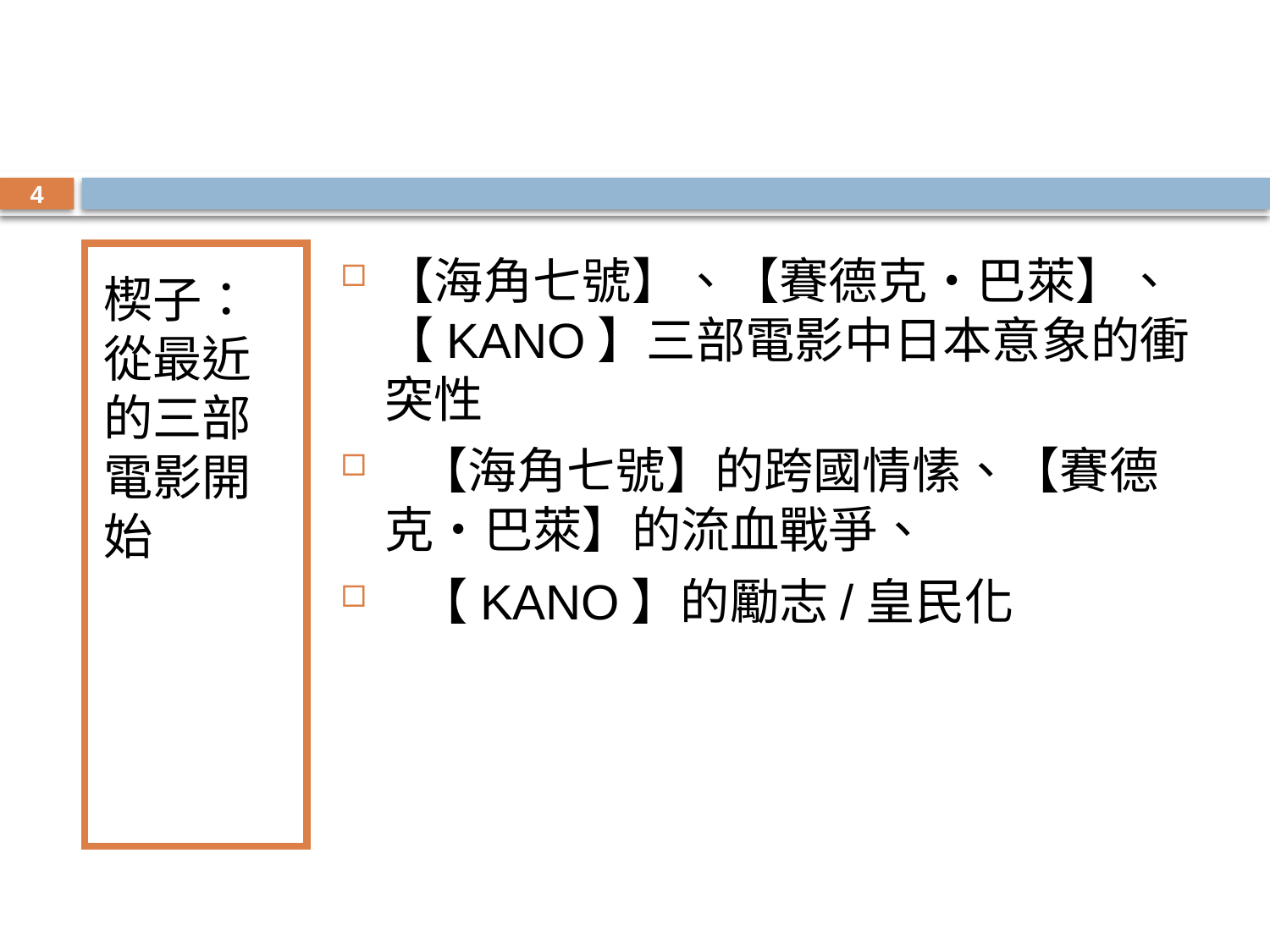

#
4
楔子：從最近的三部電影開始
【海角七號】、【賽德克‧巴萊】、【KANO】三部電影中日本意象的衝突性
  【海角七號】的跨國情愫、【賽德克‧巴萊】的流血戰爭、
  【KANO】的勵志/皇民化